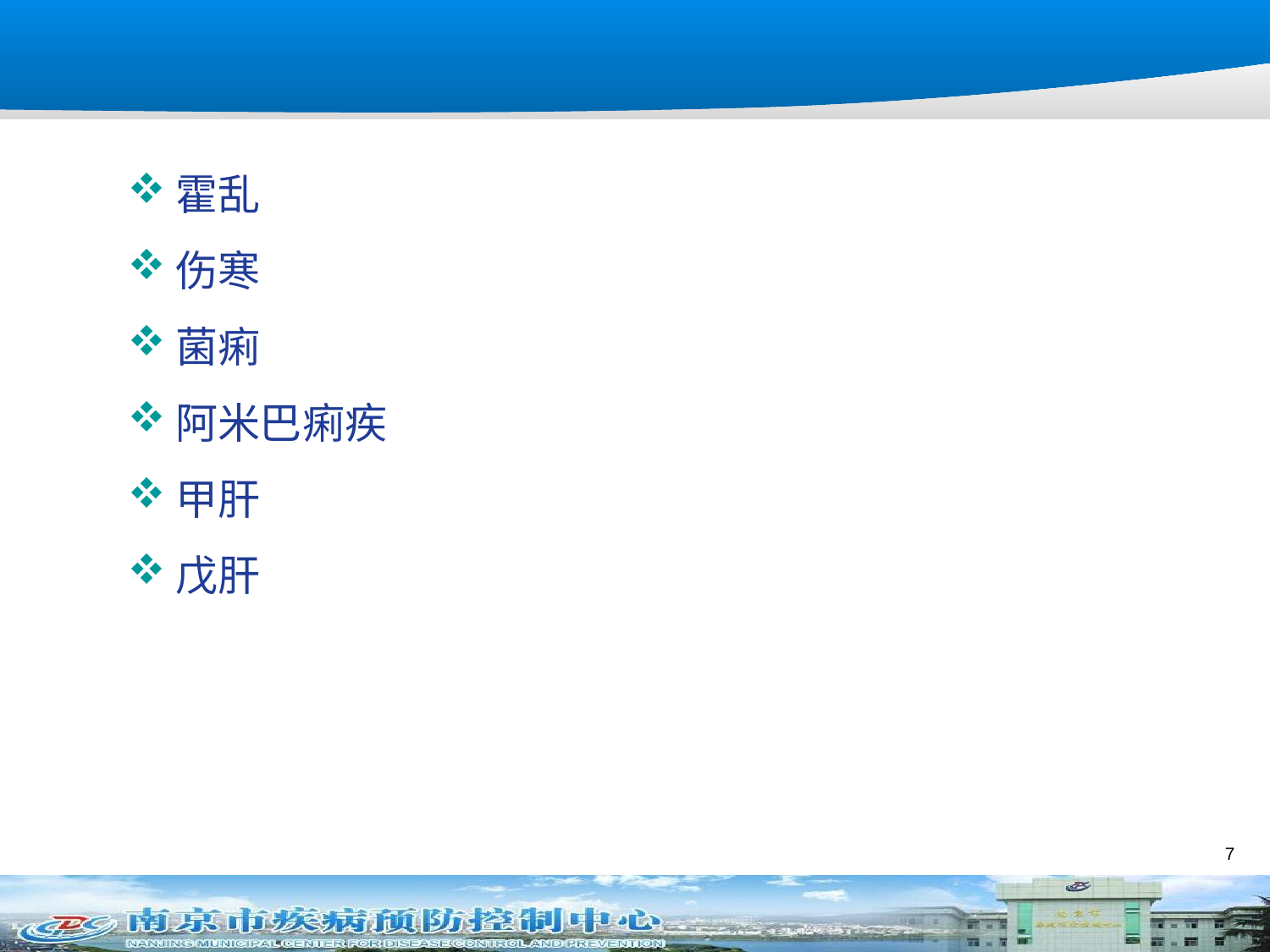

#
霍乱
伤寒
菌痢
阿米巴痢疾
甲肝
戊肝

7